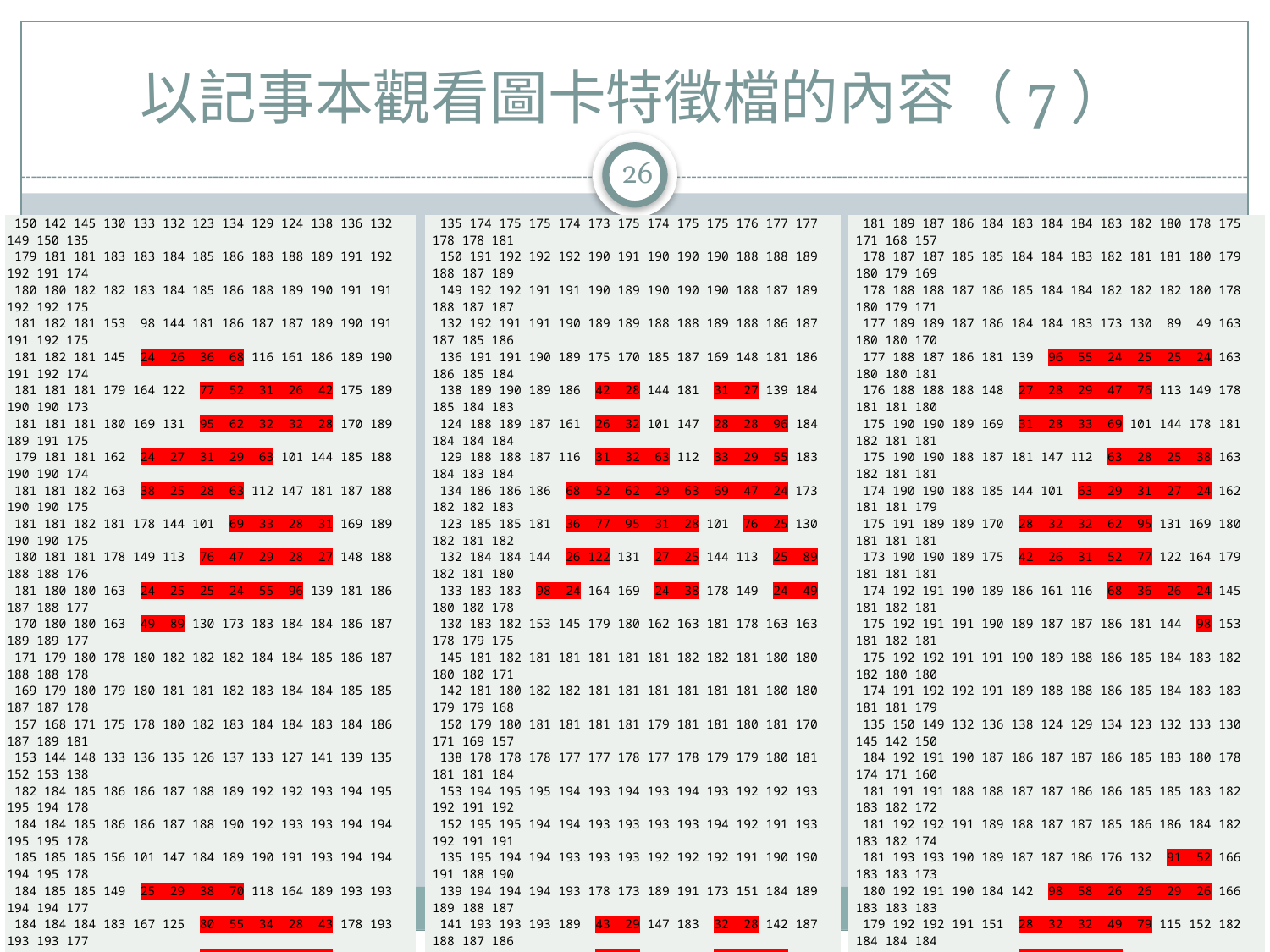

# 以記事本觀看圖卡特徵檔的內容（7）
26
| 150 142 145 130 133 132 123 134 129 124 138 136 132 149 150 135 179 181 181 183 183 184 185 186 188 188 189 191 192 192 191 174 180 180 182 182 183 184 185 186 188 189 190 191 191 192 192 175 181 182 181 153 98 144 181 186 187 187 189 190 191 191 192 175 181 182 181 145 24 26 36 68 116 161 186 189 190 191 192 174 181 181 181 179 164 122 77 52 31 26 42 175 189 190 190 173 181 181 181 180 169 131 95 62 32 32 28 170 189 189 191 175 179 181 181 162 24 27 31 29 63 101 144 185 188 190 190 174 181 181 182 163 38 25 28 63 112 147 181 187 188 190 190 175 181 181 182 181 178 144 101 69 33 28 31 169 189 190 190 175 180 181 181 178 149 113 76 47 29 28 27 148 188 188 188 176 181 180 180 163 24 25 25 24 55 96 139 181 186 187 188 177 170 180 180 163 49 89 130 173 183 184 184 186 187 189 189 177 171 179 180 178 180 182 182 182 184 184 185 186 187 188 188 178 169 179 180 179 180 181 181 182 183 184 184 185 185 187 187 178 157 168 171 175 178 180 182 183 184 184 183 184 186 187 189 181 153 144 148 133 136 135 126 137 133 127 141 139 135 152 153 138 182 184 185 186 186 187 188 189 192 192 193 194 195 195 194 178 184 184 185 186 186 187 188 190 192 193 193 194 194 195 195 178 185 185 185 156 101 147 184 189 190 191 193 194 194 194 195 178 184 185 185 149 25 29 38 70 118 164 189 193 193 194 194 177 184 184 184 183 167 125 80 55 34 28 43 178 193 193 193 177 184 184 185 183 172 133 97 64 36 34 29 173 193 193 194 178 182 184 184 165 26 29 32 30 65 104 147 189 192 193 193 177 184 185 185 167 41 28 30 65 114 149 183 191 192 193 194 178 184 184 185 185 181 147 104 71 35 29 32 173 192 194 193 179 184 184 184 182 152 115 79 49 32 32 28 151 191 192 192 179 183 183 183 166 26 29 26 26 58 98 142 184 190 191 192 180 173 183 183 166 52 91 132 176 186 187 187 189 190 193 193 181 174 182 183 182 184 186 186 185 187 187 188 189 191 192 192 181 172 182 183 182 183 185 185 186 186 187 187 188 188 191 191 181 160 171 174 178 180 183 185 186 187 187 186 187 190 191 192 184 151 142 145 130 133 133 124 135 130 125 138 136 132 149 150 135 180 182 182 183 183 184 185 186 189 189 190 191 192 192 191 175 181 181 182 183 183 184 185 187 189 190 190 191 191 192 192 176 182 182 182 154 102 146 181 186 188 189 190 191 191 191 191 175 181 182 182 146 28 32 40 71 118 163 186 190 190 191 191 174 181 182 181 180 164 123 80 54 36 30 46 175 190 190 190 174 182 181 182 180 170 133 96 66 37 35 30 171 190 190 191 175 180 181 182 163 30 33 37 32 65 103 145 186 189 190 190 174 182 182 182 164 44 30 36 66 113 147 181 188 189 190 191 175 181 181 182 182 178 144 102 69 35 30 36 170 190 191 190 176 181 181 182 179 150 116 81 51 37 35 32 151 189 189 189 177 181 181 181 163 32 33 27 29 58 97 139 181 187 188 189 177 171 181 181 164 56 91 130 173 183 184 184 187 188 190 190 178 171 181 181 179 181 183 183 182 184 184 186 186 188 189 189 179 170 179 180 180 181 182 182 183 183 184 184 185 185 188 188 178 159 169 172 176 179 182 182 183 184 184 183 184 187 188 189 181 |
| --- |
| 135 174 175 175 174 173 175 174 175 175 176 177 177 178 178 181 150 191 192 192 192 190 191 190 190 190 188 188 189 188 187 189 149 192 192 191 191 190 189 190 190 190 188 187 189 188 187 187 132 192 191 191 190 189 189 188 188 189 188 186 187 187 185 186 136 191 191 190 189 175 170 185 187 169 148 181 186 186 185 184 138 189 190 189 186 42 28 144 181 31 27 139 184 185 184 183 124 188 189 187 161 26 32 101 147 28 28 96 184 184 184 184 129 188 188 187 116 31 32 63 112 33 29 55 183 184 183 184 134 186 186 186 68 52 62 29 63 69 47 24 173 182 182 183 123 185 185 181 36 77 95 31 28 101 76 25 130 182 181 182 132 184 184 144 26 122 131 27 25 144 113 25 89 182 181 180 133 183 183 98 24 164 169 24 38 178 149 24 49 180 180 178 130 183 182 153 145 179 180 162 163 181 178 163 163 178 179 175 145 181 182 181 181 181 181 181 182 182 181 180 180 180 180 171 142 181 180 182 182 181 181 181 181 181 181 180 180 179 179 168 150 179 180 181 181 181 181 179 181 181 180 181 170 171 169 157 138 178 178 178 177 177 178 177 178 179 179 180 181 181 181 184 153 194 195 195 194 193 194 193 194 193 192 192 193 192 191 192 152 195 195 194 194 193 193 193 193 194 192 191 193 192 191 191 135 195 194 194 193 193 193 192 192 192 191 190 190 191 188 190 139 194 194 194 193 178 173 189 191 173 151 184 189 189 188 187 141 193 193 193 189 43 29 147 183 32 28 142 187 188 187 186 127 192 193 191 164 28 34 104 149 29 32 98 187 187 187 187 133 192 192 190 118 34 36 65 114 35 32 58 186 187 186 187 137 189 190 189 70 55 64 30 65 71 49 26 176 185 186 186 126 188 188 184 38 80 97 32 30 104 79 26 132 186 185 185 135 187 187 147 29 125 133 29 28 147 115 29 91 186 185 183 136 186 186 101 25 167 172 26 41 181 152 26 52 184 183 180 133 186 186 156 149 183 183 165 167 185 182 166 166 182 182 178 148 185 185 185 185 184 185 184 185 185 184 183 183 183 183 174 144 184 184 185 185 184 184 184 185 184 184 183 183 182 182 171 153 182 184 185 184 184 184 182 184 184 184 183 173 174 172 160 135 175 176 175 174 174 175 174 175 176 177 177 178 179 178 181 150 191 192 191 191 190 191 190 191 190 189 189 190 189 188 189 149 192 192 191 191 190 190 190 190 191 189 188 190 189 188 188 132 192 191 191 190 190 190 189 189 190 189 187 188 188 185 187 136 191 191 191 190 175 171 186 188 170 151 181 187 186 185 184 138 190 190 190 186 46 30 145 181 36 32 139 184 186 184 183 125 189 190 189 163 30 35 103 147 30 35 97 184 184 184 184 130 189 189 188 118 36 37 65 113 35 37 58 183 184 183 184 135 186 187 186 71 54 66 32 66 69 51 29 173 182 183 183 124 185 185 181 40 80 96 37 36 102 81 27 130 183 182 182 133 184 184 146 32 123 133 33 30 144 116 33 91 183 182 182 133 183 183 102 28 164 170 30 44 178 150 32 56 181 181 179 130 183 183 154 146 180 180 163 164 182 179 163 164 179 180 176 145 182 182 182 182 181 182 182 182 182 182 181 181 181 180 172 142 182 181 182 182 182 181 181 182 181 181 181 181 181 179 169 151 180 181 182 181 181 182 180 182 181 181 181 171 171 170 159 |
| --- |
| 181 189 187 186 184 183 184 184 183 182 180 178 175 171 168 157 178 187 187 185 185 184 184 183 182 181 181 180 179 180 179 169 178 188 188 187 186 185 184 184 182 182 182 180 178 180 179 171 177 189 189 187 186 184 184 183 173 130 89 49 163 180 180 170 177 188 187 186 181 139 96 55 24 25 25 24 163 180 180 181 176 188 188 188 148 27 28 29 47 76 113 149 178 181 181 180 175 190 190 189 169 31 28 33 69 101 144 178 181 182 181 181 175 190 190 188 187 181 147 112 63 28 25 38 163 182 181 181 174 190 190 188 185 144 101 63 29 31 27 24 162 181 181 179 175 191 189 189 170 28 32 32 62 95 131 169 180 181 181 181 173 190 190 189 175 42 26 31 52 77 122 164 179 181 181 181 174 192 191 190 189 186 161 116 68 36 26 24 145 181 182 181 175 192 191 191 190 189 187 187 186 181 144 98 153 181 182 181 175 192 192 191 191 190 189 188 186 185 184 183 182 182 180 180 174 191 192 192 191 189 188 188 186 185 184 183 183 181 181 179 135 150 149 132 136 138 124 129 134 123 132 133 130 145 142 150 184 192 191 190 187 186 187 187 186 185 183 180 178 174 171 160 181 191 191 188 188 187 187 186 186 185 185 183 182 183 182 172 181 192 192 191 189 188 187 187 185 186 186 184 182 183 182 174 181 193 193 190 189 187 187 186 176 132 91 52 166 183 183 173 180 192 191 190 184 142 98 58 26 26 29 26 166 183 183 183 179 192 192 191 151 28 32 32 49 79 115 152 182 184 184 184 179 193 194 192 173 32 29 35 71 104 147 181 185 185 184 184 178 194 193 192 191 183 149 114 65 30 28 41 167 185 185 184 177 193 193 192 189 147 104 65 30 32 29 26 165 184 184 182 178 194 193 193 173 29 34 36 64 97 133 172 183 185 184 184 177 193 193 193 178 43 28 34 55 80 125 167 183 184 184 184 177 194 194 193 193 189 164 118 70 38 29 25 149 185 185 184 178 195 194 194 194 193 191 190 189 184 147 101 156 185 185 185 178 195 195 194 194 193 193 192 190 188 187 186 186 185 184 184 178 194 195 195 194 193 192 192 189 188 187 186 186 185 184 182 138 153 152 135 139 141 127 133 137 126 135 136 133 148 144 153 181 189 188 187 184 183 184 184 183 182 182 179 176 172 169 159 178 188 188 185 185 184 184 183 183 182 182 181 180 180 179 170 179 189 189 188 186 186 184 184 182 183 183 181 179 181 181 171 178 190 190 188 187 184 184 183 173 130 91 56 164 181 181 171 177 189 188 187 181 139 97 58 29 27 33 32 163 181 181 181 177 189 189 189 151 32 35 37 51 81 116 150 179 182 181 181 176 190 191 190 170 36 30 35 69 102 144 178 182 182 181 181 175 191 190 189 188 181 147 113 66 36 30 44 164 182 182 182 174 190 190 189 186 145 103 65 32 37 33 30 163 182 181 180 175 191 190 190 171 30 35 37 66 96 133 170 180 182 181 182 174 190 190 190 175 46 30 36 54 80 123 164 180 181 182 181 174 191 191 190 190 186 163 118 71 40 32 28 146 182 182 181 175 191 191 191 191 190 189 188 186 181 146 102 154 182 182 182 176 192 192 191 191 190 190 189 187 185 184 183 183 182 181 181 175 191 192 192 191 190 189 189 186 185 184 183 183 182 182 180 135 150 149 132 136 138 125 130 135 124 133 133 130 145 142 151 |
| --- |